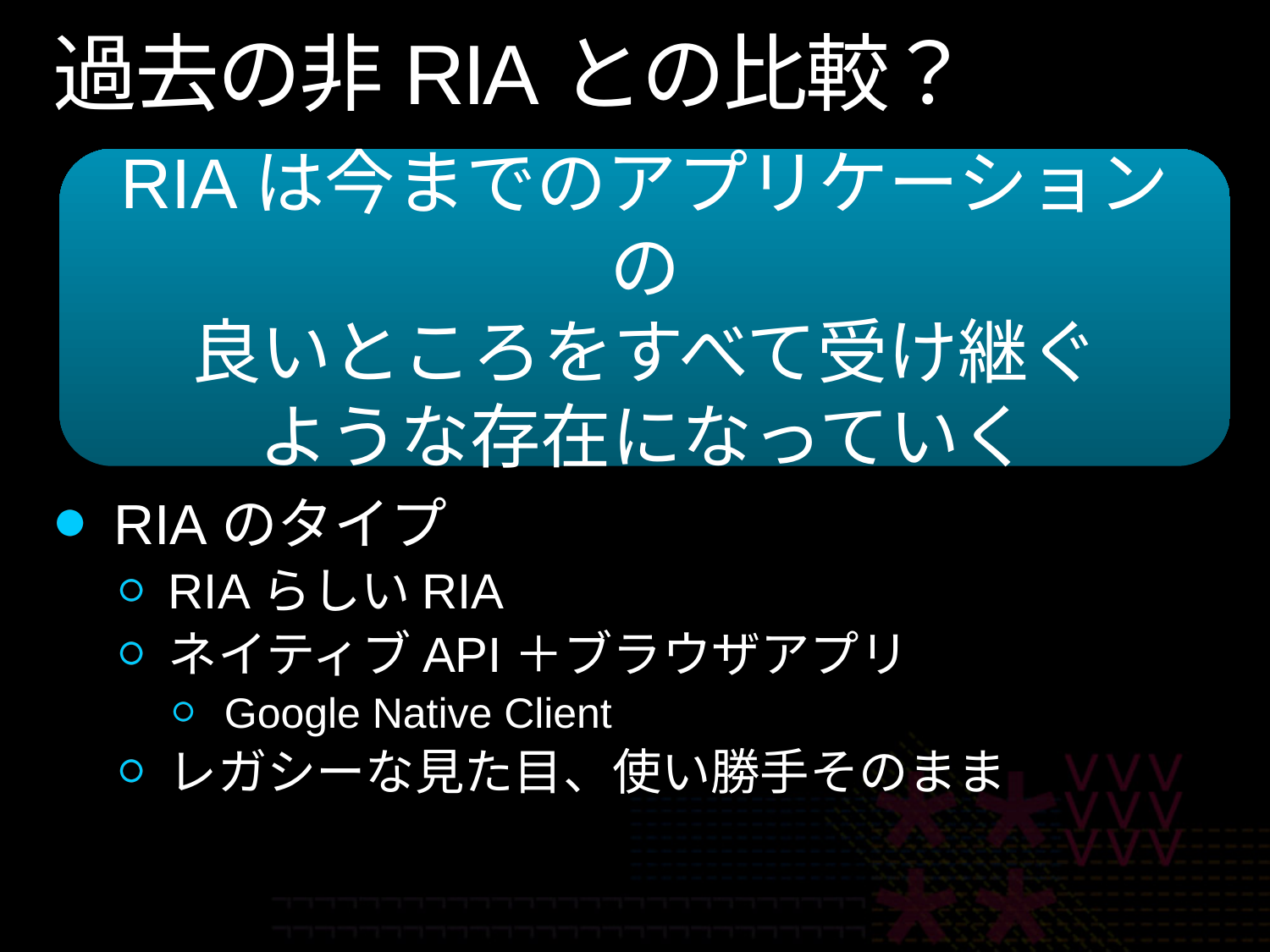

# 過去の非RIAとの比較？
RIAは今までのアプリケーションの
良いところをすべて受け継ぐ
ような存在になっていく
RIAのタイプ
RIAらしいRIA
ネイティブAPI＋ブラウザアプリ
Google Native Client
レガシーな見た目、使い勝手そのまま